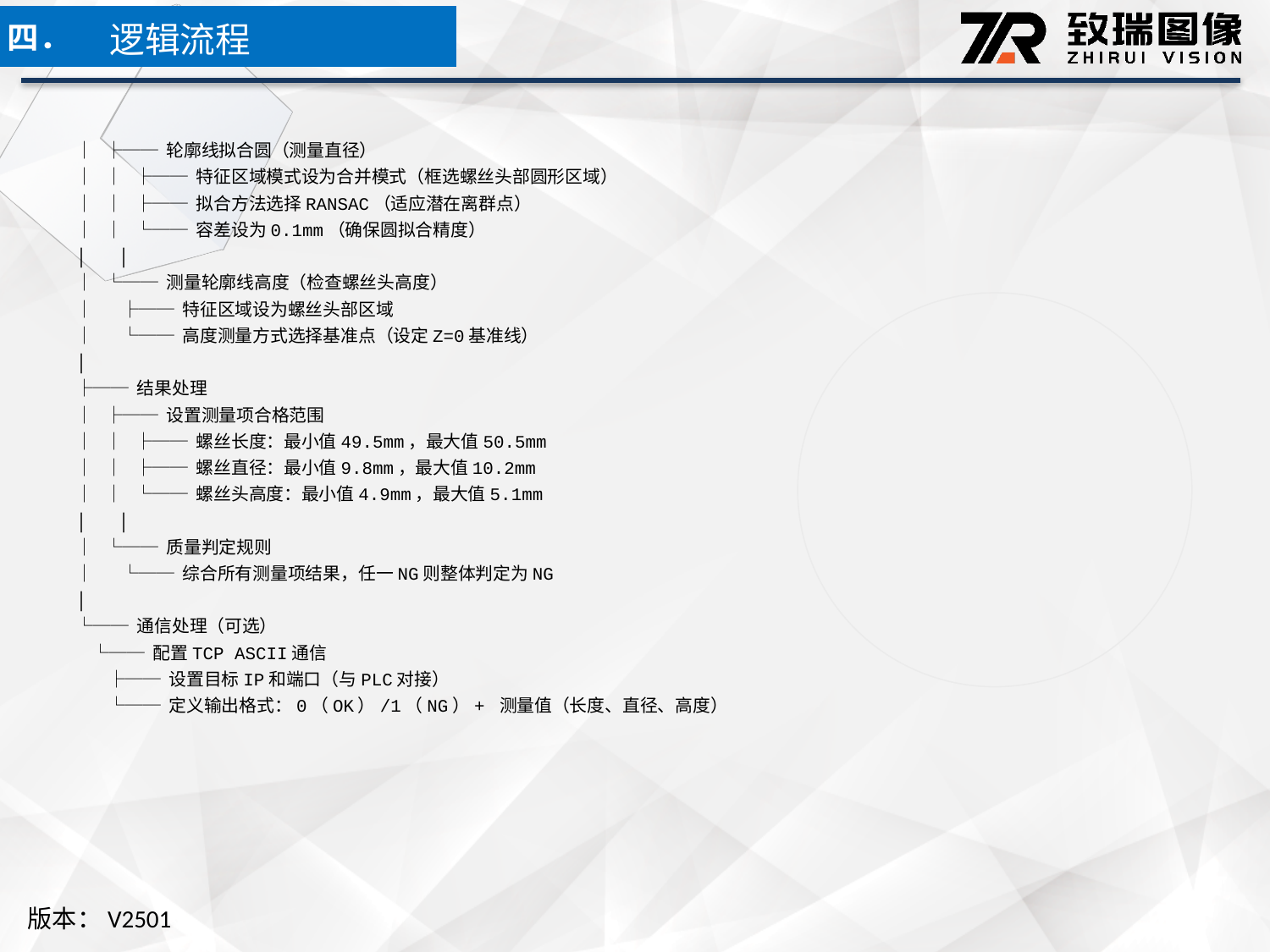

逻辑流程
四．

│   ├── 轮廓线拟合圆（测量直径）
│   │   ├── 特征区域模式设为合并模式（框选螺丝头部圆形区域）
│   │   ├── 拟合方法选择RANSAC（适应潜在离群点）
│   │   └── 容差设为0.1mm（确保圆拟合精度）
│   │
│   └── 测量轮廓线高度（检查螺丝头高度）
│       ├── 特征区域设为螺丝头部区域
│       └── 高度测量方式选择基准点（设定Z=0基准线）
│
├── 结果处理
│   ├── 设置测量项合格范围
│   │   ├── 螺丝长度：最小值49.5mm，最大值50.5mm
│   │   ├── 螺丝直径：最小值9.8mm，最大值10.2mm
│   │   └── 螺丝头高度：最小值4.9mm，最大值5.1mm
│   │
│   └── 质量判定规则
│       └── 综合所有测量项结果，任一NG则整体判定为NG
│
└── 通信处理（可选）
    └── 配置TCP ASCII通信
        ├── 设置目标IP和端口（与PLC对接）
        └── 定义输出格式：0（OK）/1（NG）+ 测量值（长度、直径、高度）